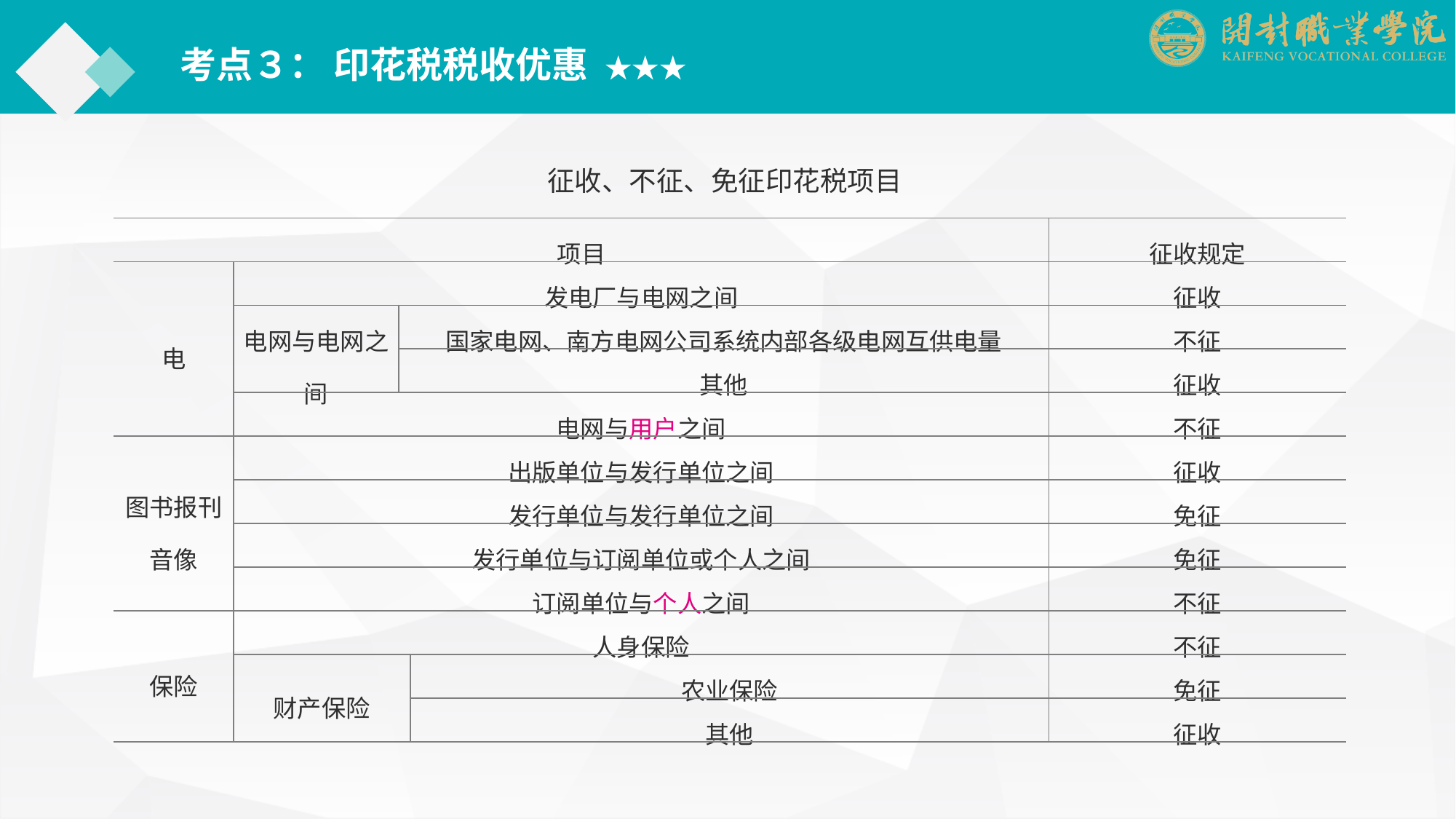

考点３： 印花税税收优惠  ★★★
征收、不征、免征印花税项目
| 项目 |  |  |  | 征收规定 |
| --- | --- | --- | --- | --- |
| 电 | 发电厂与电网之间 |  |  | 征收 |
|  | 电网与电网之间 | 国家电网、南方电网公司系统内部各级电网互供电量 |  | 不征 |
|  |  | 其他 |  | 征收 |
|  | 电网与用户之间 |  |  | 不征 |
| 图书报刊音像 | 出版单位与发行单位之间 |  |  | 征收 |
|  | 发行单位与发行单位之间 |  |  | 免征 |
|  | 发行单位与订阅单位或个人之间 |  |  | 免征 |
|  | 订阅单位与个人之间 |  |  | 不征 |
| 保险 | 人身保险 |  |  | 不征 |
|  | 财产保险 |  | 农业保险 | 免征 |
|  |  |  | 其他 | 征收 |